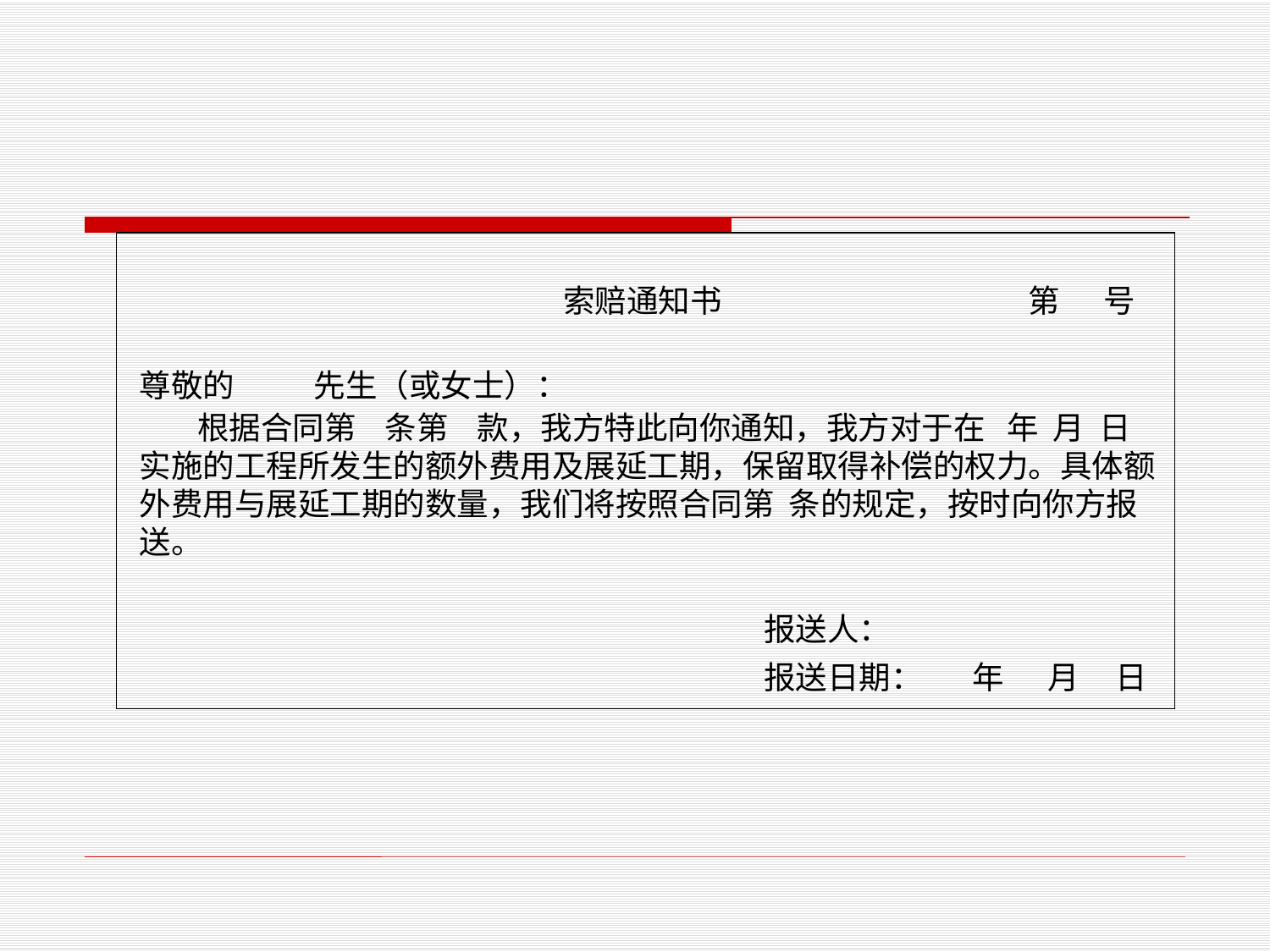

索赔通知书
第      号
尊敬的           先生（或女士）：
       根据合同第    条第    款，我方特此向你通知，我方对于在   年  月  日实施的工程所发生的额外费用及展延工期，保留取得补偿的权力。具体额外费用与展延工期的数量，我们将按照合同第  条的规定，按时向你方报送。
报送人：
报送日期：       年      月     日